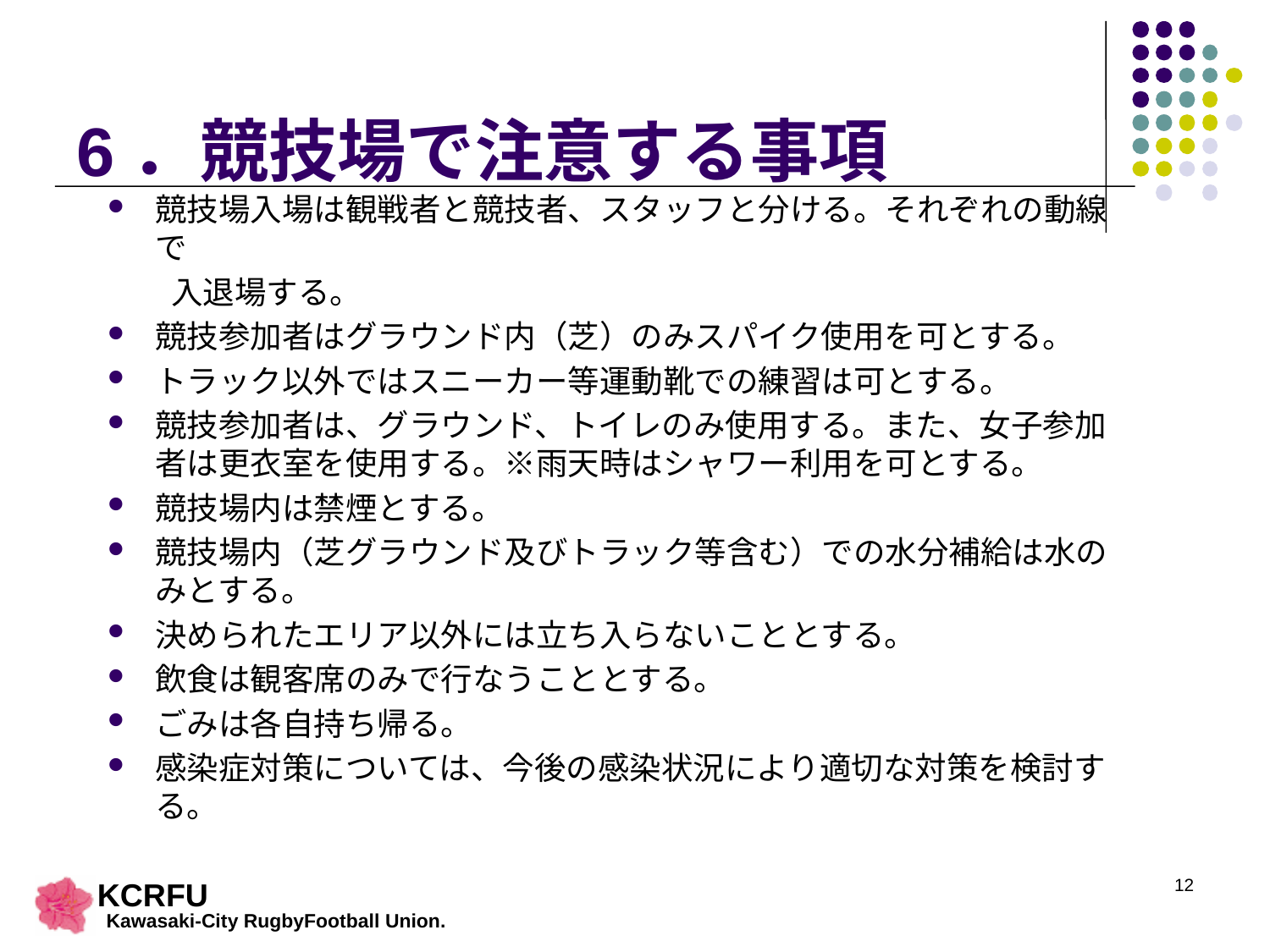

# 6．競技場で注意する事項
競技場入場は観戦者と競技者、スタッフと分ける。それぞれの動線で
　　入退場する。
競技参加者はグラウンド内（芝）のみスパイク使用を可とする。
トラック以外ではスニーカー等運動靴での練習は可とする。
競技参加者は、グラウンド、トイレのみ使用する。また、女子参加者は更衣室を使用する。※雨天時はシャワー利用を可とする。
競技場内は禁煙とする。
競技場内（芝グラウンド及びトラック等含む）での水分補給は水のみとする。
決められたエリア以外には立ち入らないこととする。
飲食は観客席のみで行なうこととする。
ごみは各自持ち帰る。
感染症対策については、今後の感染状況により適切な対策を検討する。

12